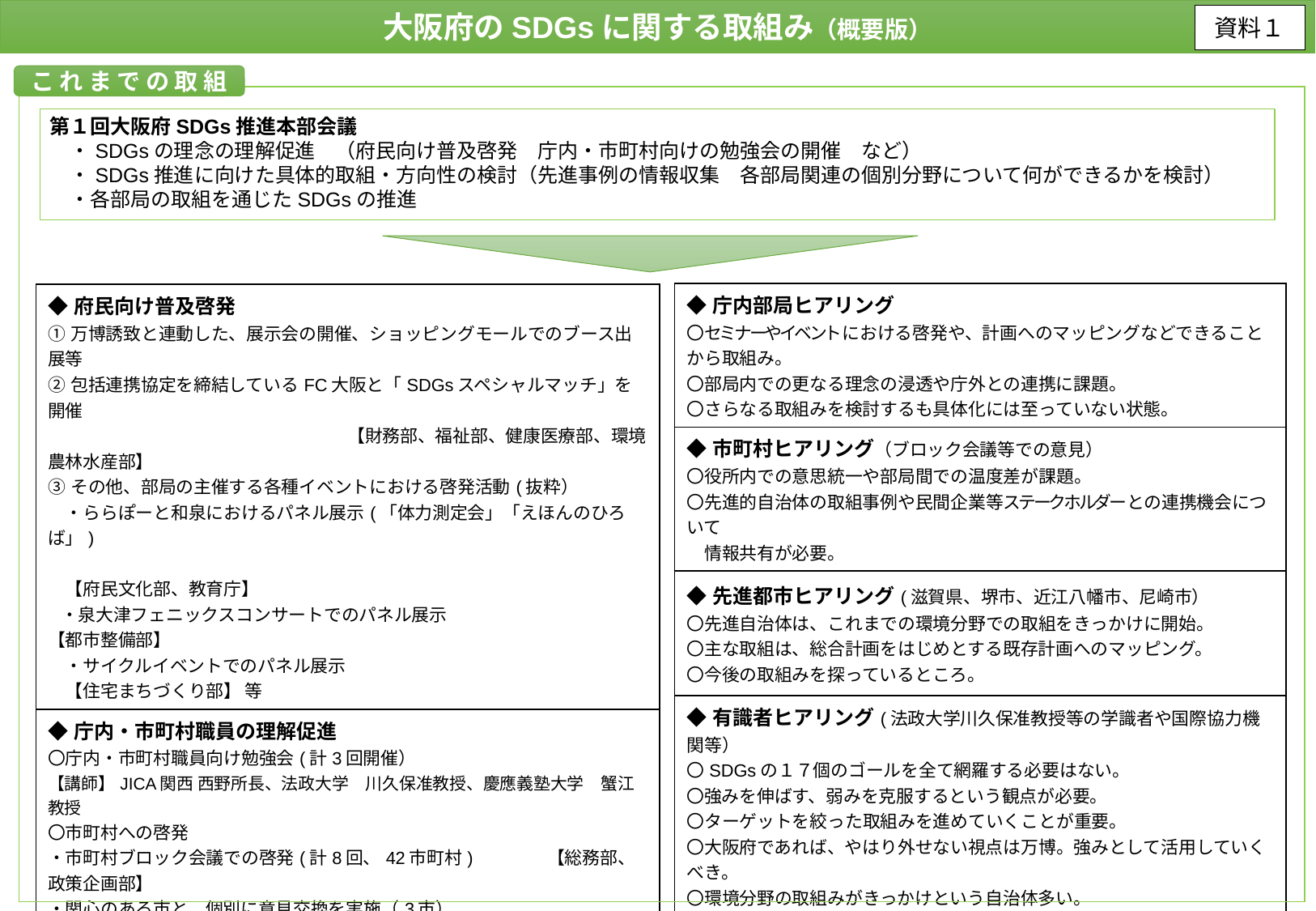

大阪府のSDGsに関する取組み（概要版）
資料１
これまでの取組

第１回大阪府SDGs推進本部会議
　・SDGsの理念の理解促進　（府民向け普及啓発　庁内・市町村向けの勉強会の開催　など）
　・SDGs推進に向けた具体的取組・方向性の検討（先進事例の情報収集　各部局関連の個別分野について何ができるかを検討）
　・各部局の取組を通じたSDGsの推進

| ◆庁内部局ヒアリング 〇セミナーやイベントにおける啓発や、計画へのマッピングなどできることから取組み。 〇部局内での更なる理念の浸透や庁外との連携に課題。 〇さらなる取組みを検討するも具体化には至っていない状態。 |
| --- |
| ◆市町村ヒアリング（ブロック会議等での意見） 〇役所内での意思統一や部局間での温度差が課題。 〇先進的自治体の取組事例や民間企業等ステークホルダーとの連携機会について 　情報共有が必要。 |
| ◆先進都市ヒアリング(滋賀県、堺市、近江八幡市、尼崎市） 〇先進自治体は、これまでの環境分野での取組をきっかけに開始。 〇主な取組は、総合計画をはじめとする既存計画へのマッピング。 〇今後の取組みを探っているところ。 |
| ◆有識者ヒアリング(法政大学川久保准教授等の学識者や国際協力機関等） 〇SDGsの１７個のゴールを全て網羅する必要はない。 〇強みを伸ばす、弱みを克服するという観点が必要。 〇ターゲットを絞った取組みを進めていくことが重要。 〇大阪府であれば、やはり外せない視点は万博。強みとして活用していくべき。 〇環境分野の取組みがきっかけという自治体多い。 　教育を入れるべきという声が必ず出てくる。　　　　　　　　　　　　　　　　　　等 |
| ◆府民向け普及啓発 ①万博誘致と連動した、展示会の開催、ショッピングモールでのブース出展等 ②包括連携協定を締結しているFC大阪と「SDGsスペシャルマッチ」を開催 　　　　　　　　　　　　　　　　　　 　【財務部、福祉部、健康医療部、環境農林水産部】 ③その他、部局の主催する各種イベントにおける啓発活動(抜粋） 　・ららぽーと和泉におけるパネル展示(「体力測定会」「えほんのひろば」) 　　　　　　　　　　　　　　　　　　　　　　　　　　　　　　　 　　　【府民文化部、教育庁】 ・泉大津フェニックスコンサートでのパネル展示　　　　　　　　　 　【都市整備部】 　・サイクルイベントでのパネル展示　　　　　　　　　　　　　　　　 　【住宅まちづくり部】 等 |
| --- |
| ◆庁内・市町村職員の理解促進 〇庁内・市町村職員向け勉強会(計3回開催） 【講師】JICA関西 西野所長、法政大学　川久保准教授、慶應義塾大学　蟹江教授 〇市町村への啓発 ・市町村ブロック会議での啓発(計8回、42市町村)　　　　【総務部、政策企画部】 ・関心のある市と、個別に意見交換を実施（3市） |
| ◆庁内各部局の主体的取組 〈SDGsを計画に反映〉　 ・『「いのち輝く未来社会」をめざすビジョン』の策定 【政策企画部】 ・「大阪21世紀の新環境総合計画」の改定　　　　　　　　　　 【環境農林水産部】 ・「大阪府まち・ひと・しごと創生総合戦略」の改定 【政策企画部】 等 〈SDGs関連事業〉　　 ・企業との包括連携協定締結時にSDGsの観点を反映 【財務部】 ・ATCグリーンエコプラザと連携した「SDGsビジネス研究会」の設置 【商工労働部】 ・中小企業向けセミナーの開催 【商工労働部】 ・大阪市と共同での「おおさかプラスチックごみゼロ宣言」　　 【環境農林水産部】 　※各部局の府民向け普及啓発については上記に記載 |